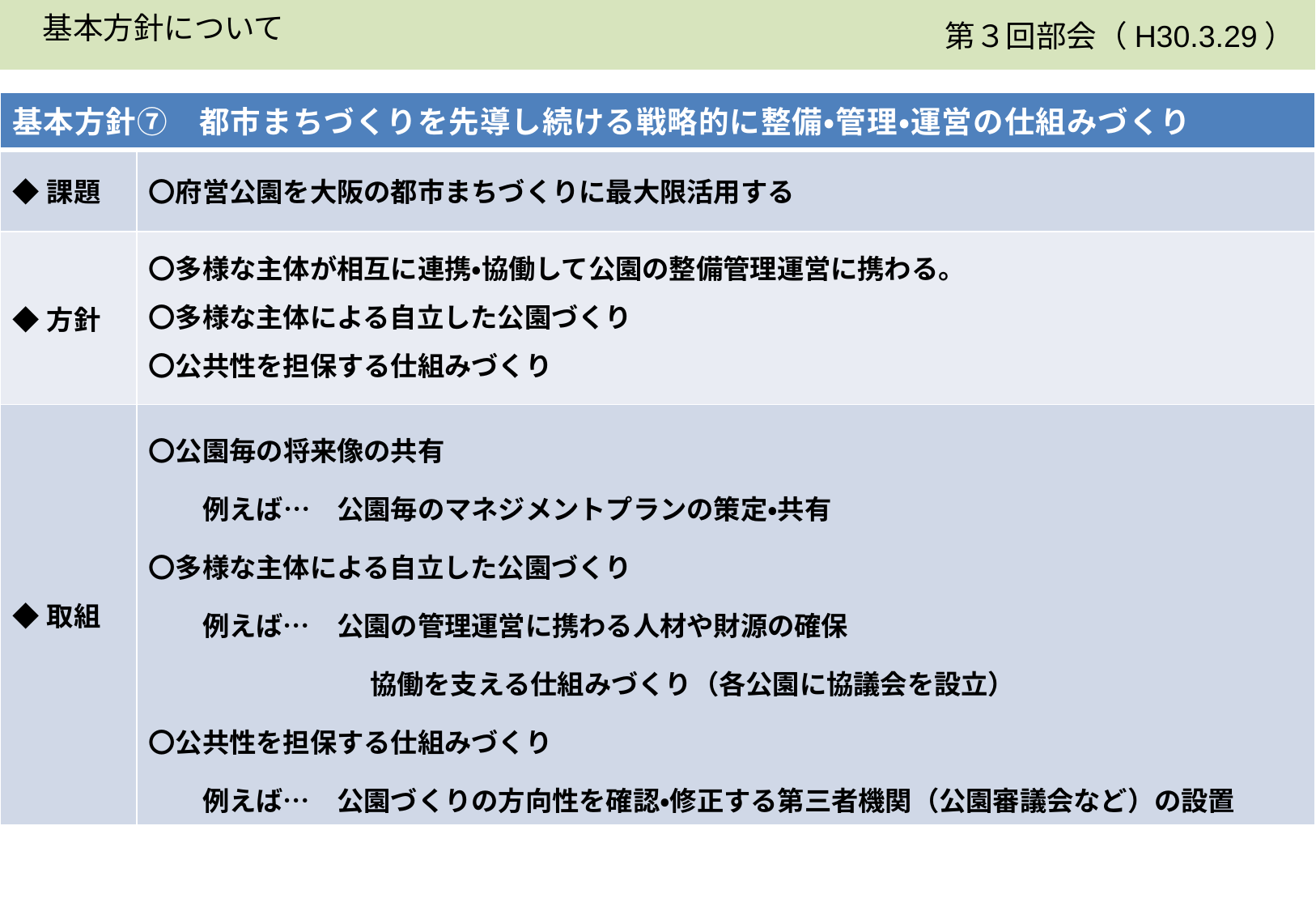

第３回部会（H30.3.29）
　基本方針について
| 基本方針⑦　都市まちづくりを先導し続ける戦略的に整備・管理・運営の仕組みづくり |  |
| --- | --- |
| ◆課題 | 〇府営公園を大阪の都市まちづくりに最大限活用する |
| ◆方針 | 〇多様な主体が相互に連携・協働して公園の整備管理運営に携わる。 〇多様な主体による自立した公園づくり 〇公共性を担保する仕組みづくり |
| ◆取組 | 〇公園毎の将来像の共有 　　例えば…　公園毎のマネジメントプランの策定・共有 〇多様な主体による自立した公園づくり 　　例えば…　公園の管理運営に携わる人材や財源の確保 　　　　　　　　 協働を支える仕組みづくり（各公園に協議会を設立） 〇公共性を担保する仕組みづくり 　　例えば…　公園づくりの方向性を確認・修正する第三者機関（公園審議会など）の設置 |